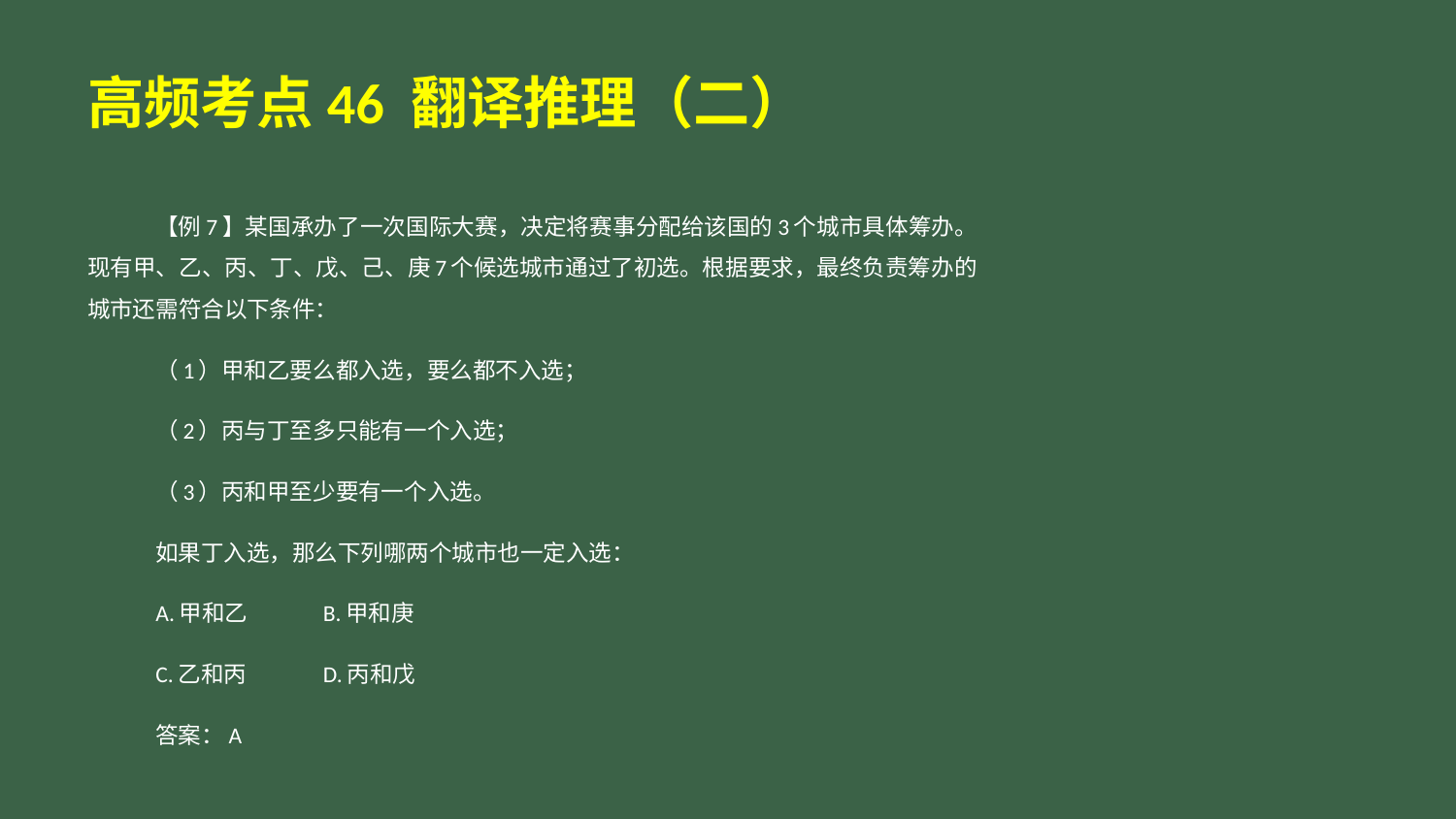

# 高频考点46 翻译推理（二）
【例7】某国承办了一次国际大赛，决定将赛事分配给该国的3个城市具体筹办。现有甲、乙、丙、丁、戊、己、庚7个候选城市通过了初选。根据要求，最终负责筹办的城市还需符合以下条件：
（1）甲和乙要么都入选，要么都不入选；
（2）丙与丁至多只能有一个入选；
（3）丙和甲至少要有一个入选。
如果丁入选，那么下列哪两个城市也一定入选：
A.甲和乙	B.甲和庚
C.乙和丙	D.丙和戊
答案：A